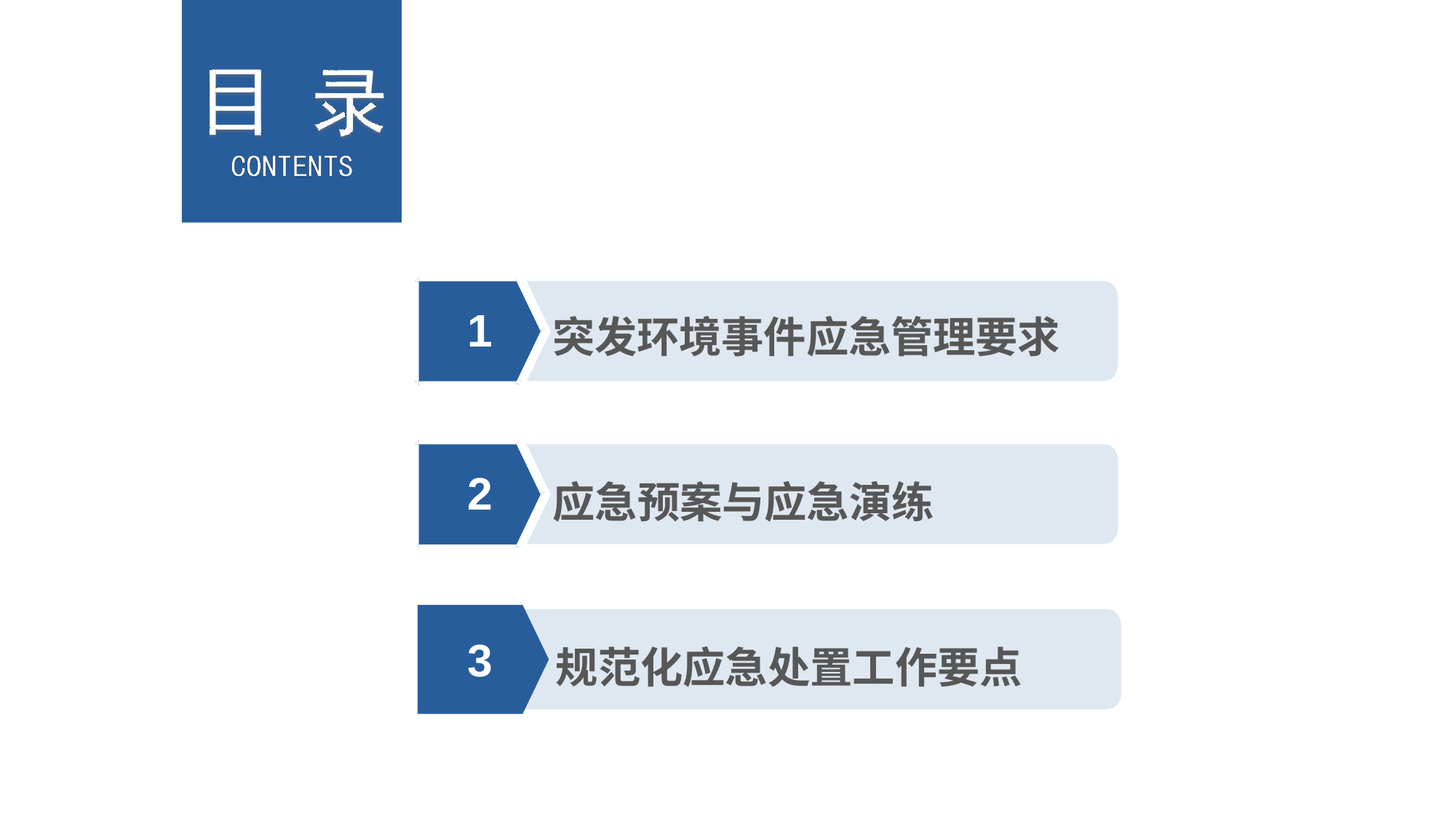

1
# 突发环境事件应急管理要求

2
应急预案与应急演练

3
规范化应急处置工作要点